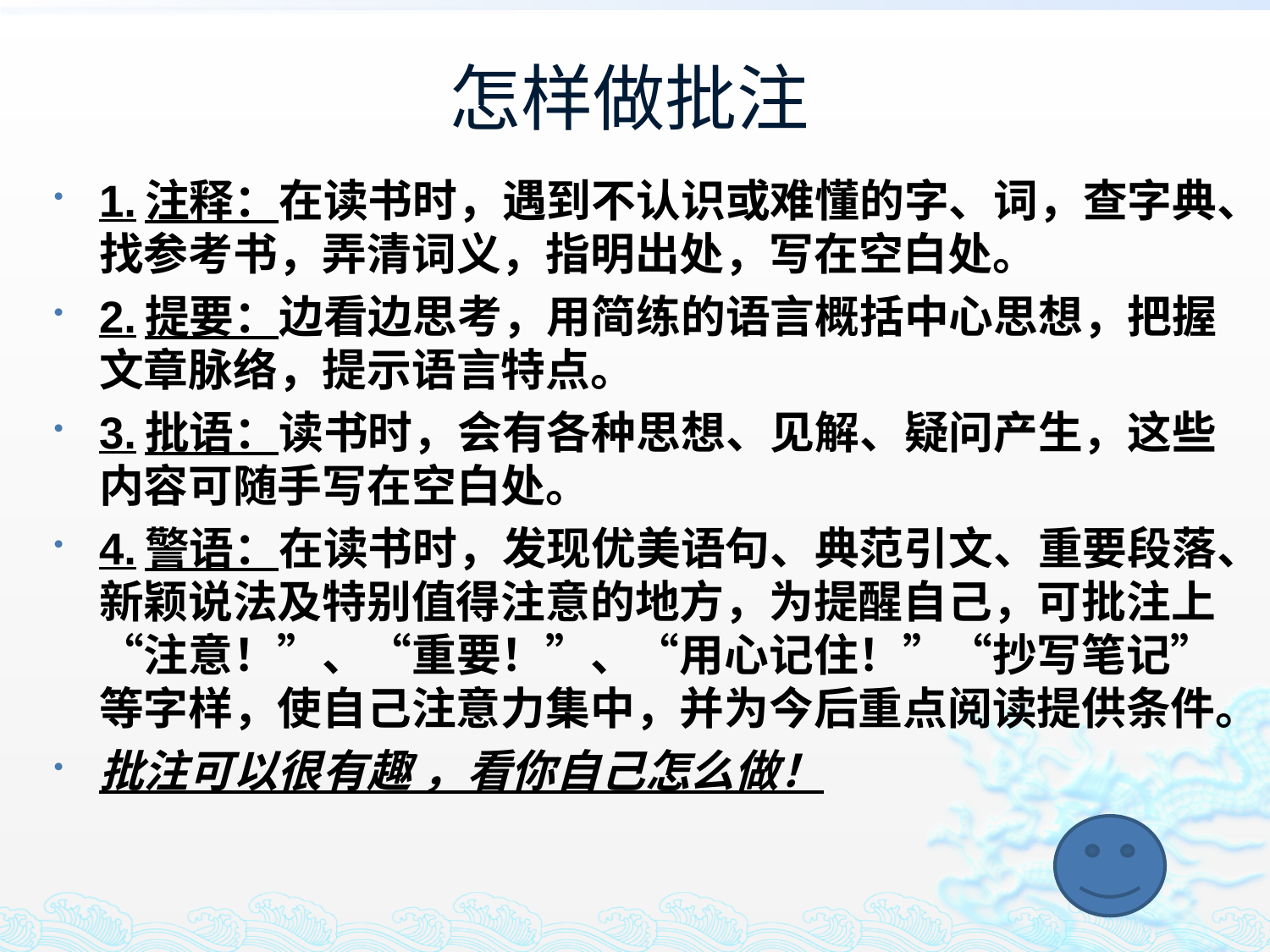

# 怎样做批注
1.注释：在读书时，遇到不认识或难懂的字、词，查字典、找参考书，弄清词义，指明出处，写在空白处。
2.提要：边看边思考，用简练的语言概括中心思想，把握文章脉络，提示语言特点。
3.批语：读书时，会有各种思想、见解、疑问产生，这些内容可随手写在空白处。
4.警语：在读书时，发现优美语句、典范引文、重要段落、新颖说法及特别值得注意的地方，为提醒自己，可批注上“注意！”、“重要！”、“用心记住！”“抄写笔记”等字样，使自己注意力集中，并为今后重点阅读提供条件。
批注可以很有趣 ，看你自己怎么做！